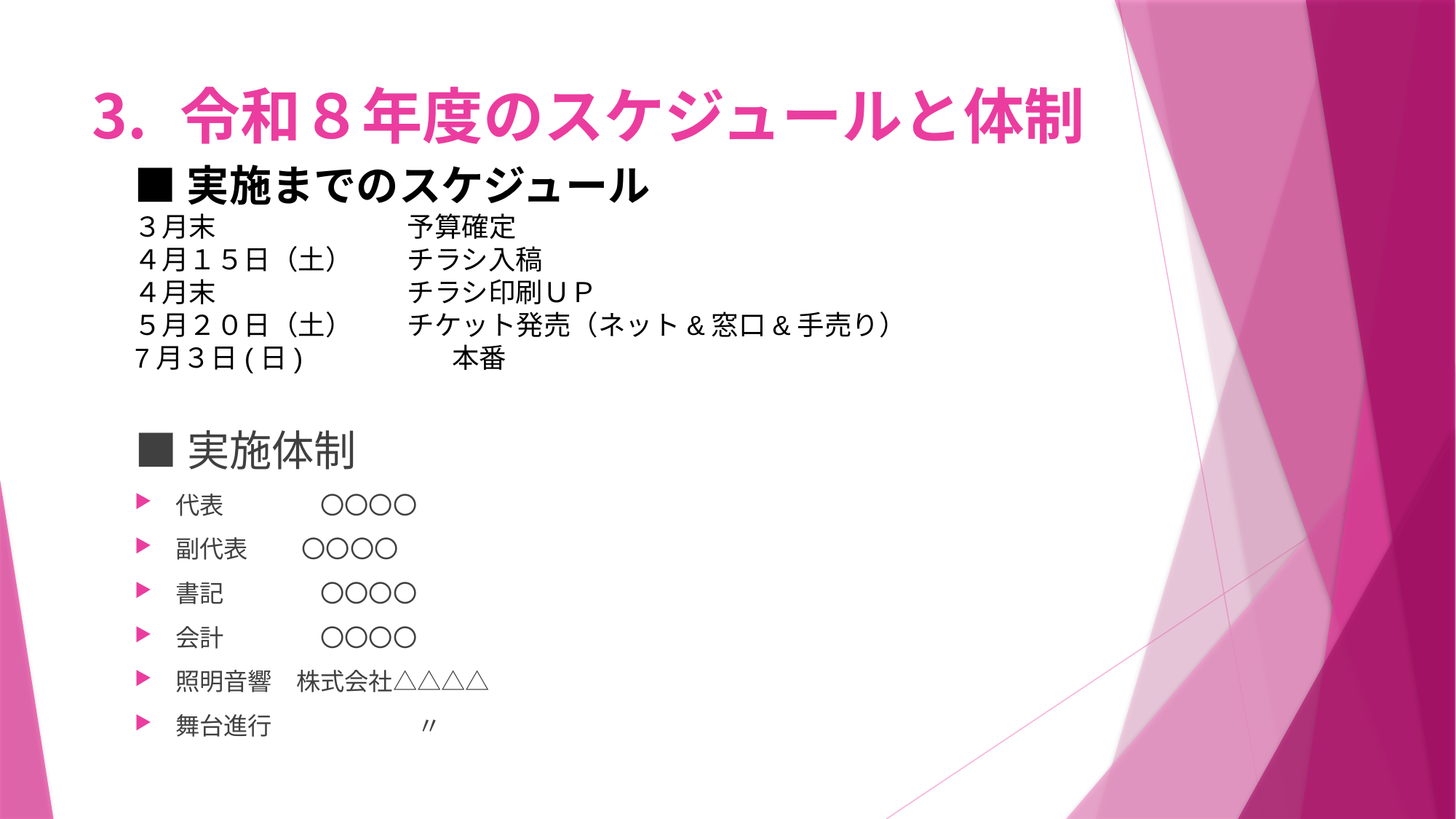

# 令和８年度のスケジュールと体制
■実施までのスケジュール
３月末　　　　　　　予算確定
４月１５日（土）　　チラシ入稿
４月末　　　　　　　チラシ印刷ＵＰ
５月２０日（土）　　チケット発売（ネット&窓口&手売り）
7月３日(日)　　　 　　本番
■実施体制
代表　　　　〇〇〇〇
副代表　　 〇〇〇〇
書記　　　　〇〇〇〇
会計　　　　〇〇〇〇
照明音響　株式会社△△△△
舞台進行　　　　　　〃